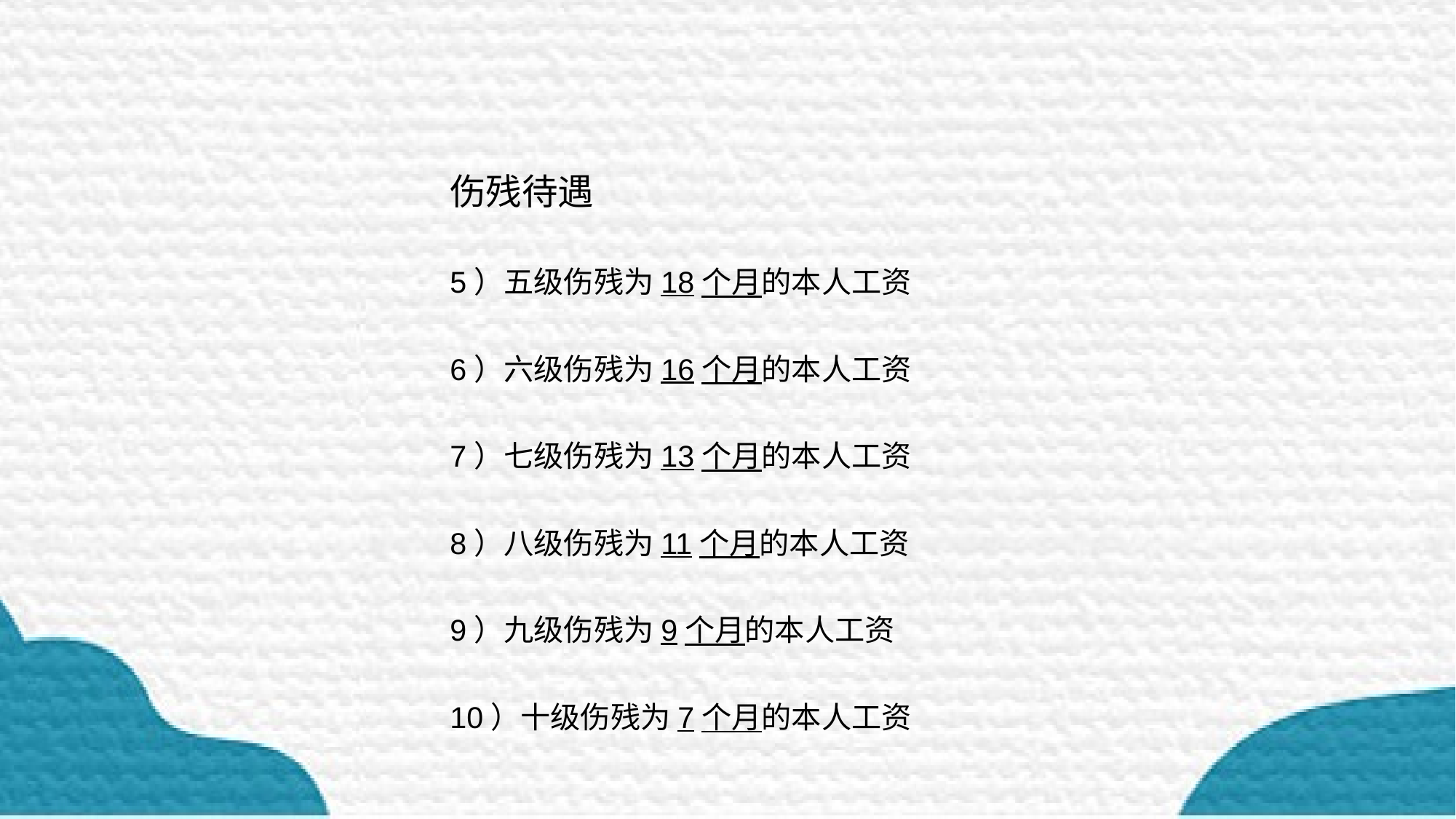

伤残待遇
5）五级伤残为18个月的本人工资
6）六级伤残为16个月的本人工资
7）七级伤残为13个月的本人工资
8）八级伤残为11个月的本人工资
9）九级伤残为9个月的本人工资
10）十级伤残为7个月的本人工资